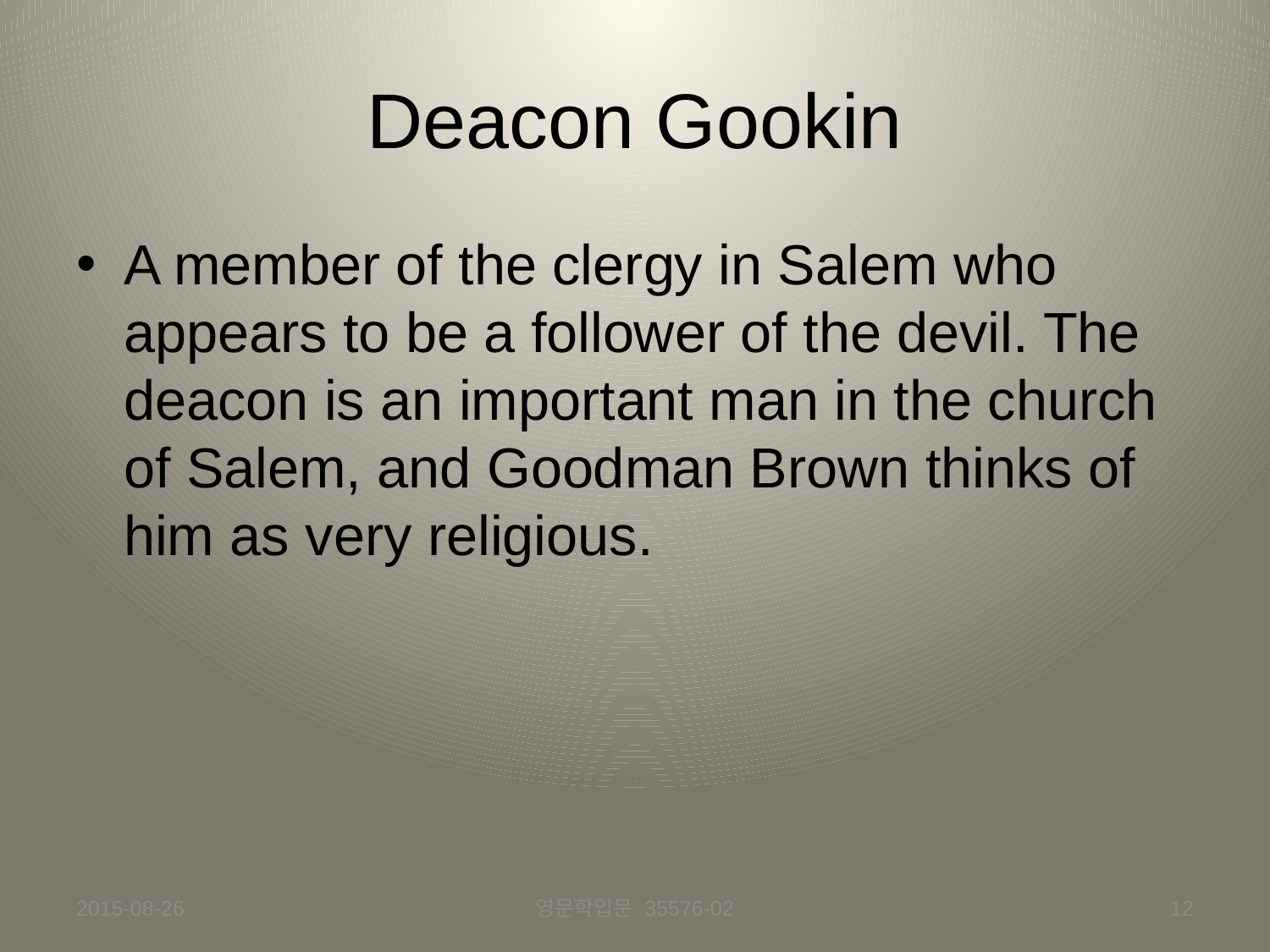

# Deacon Gookin
A member of the clergy in Salem who appears to be a follower of the devil. The deacon is an important man in the church of Salem, and Goodman Brown thinks of him as very religious.
2015-08-26
영문학입문 35576-02
12